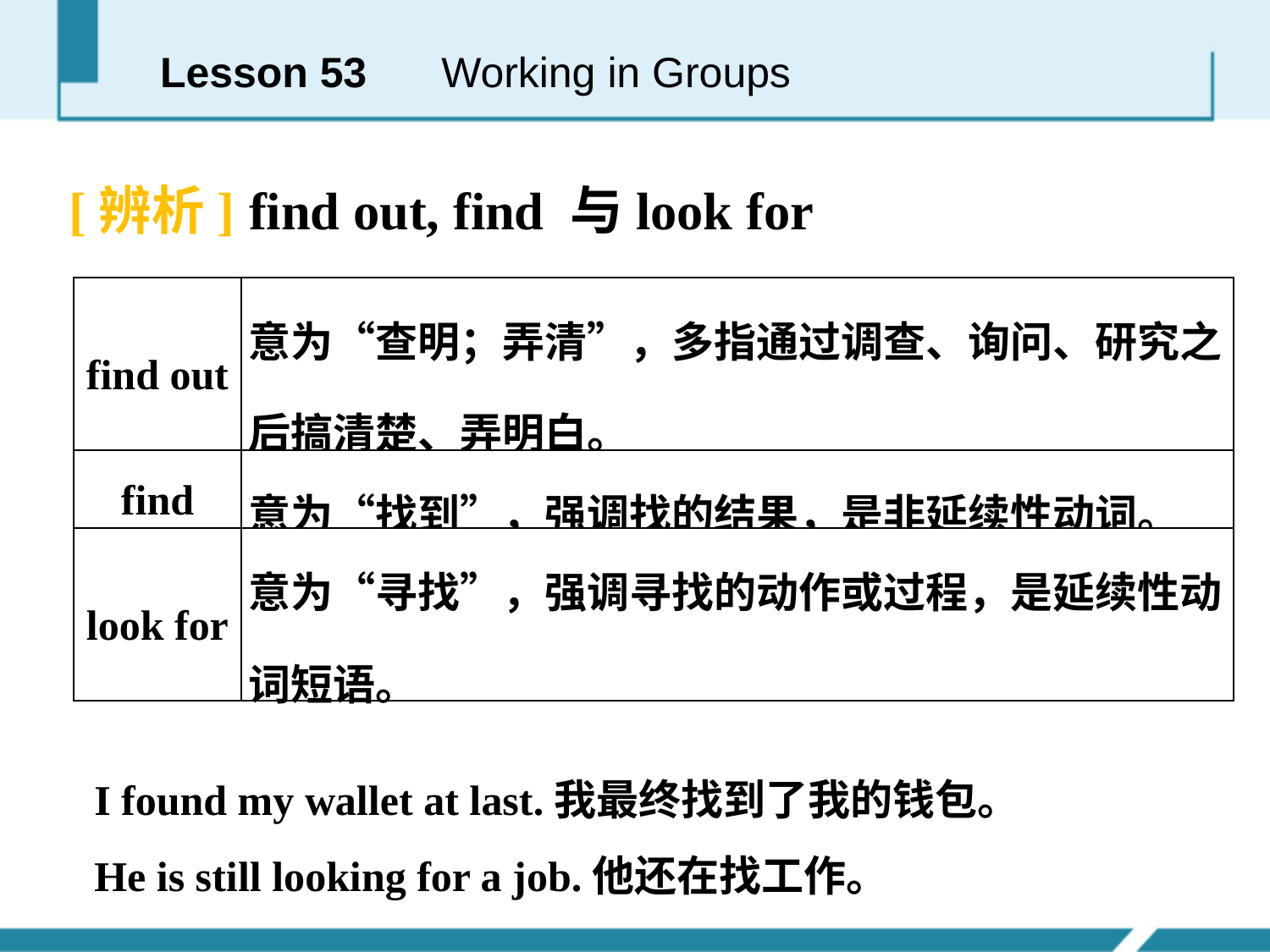

Lesson 53 　Working in Groups
[辨析] find out, find 与look for
| find out | 意为“查明；弄清”，多指通过调查、询问、研究之后搞清楚、弄明白。 |
| --- | --- |
| find | 意为“找到”，强调找的结果，是非延续性动词。 |
| look for | 意为“寻找”，强调寻找的动作或过程，是延续性动词短语。 |
I found my wallet at last.我最终找到了我的钱包。
He is still looking for a job.他还在找工作。